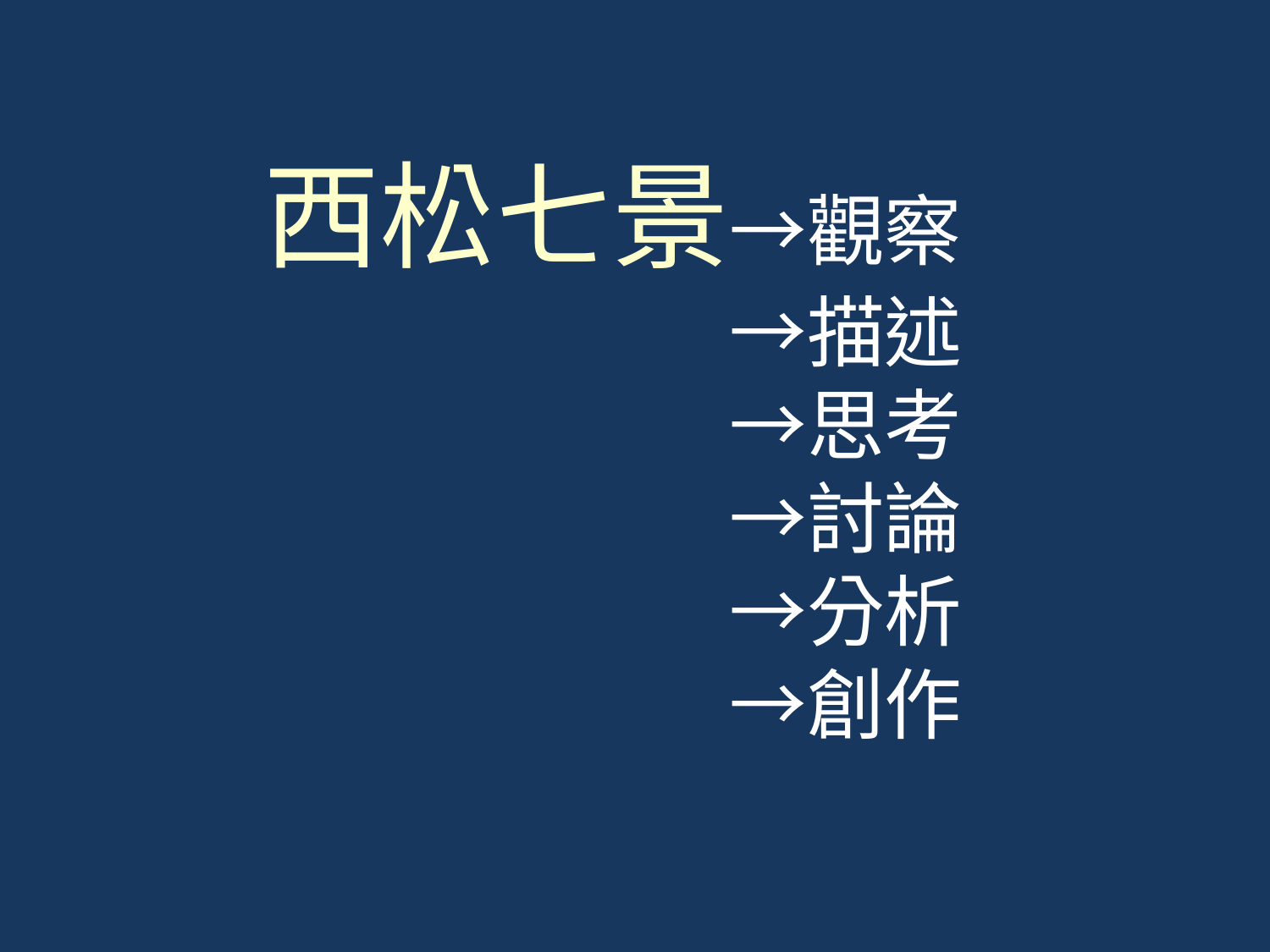

# 西松七景→觀察 →描述 →思考 →討論 →分析 →創作